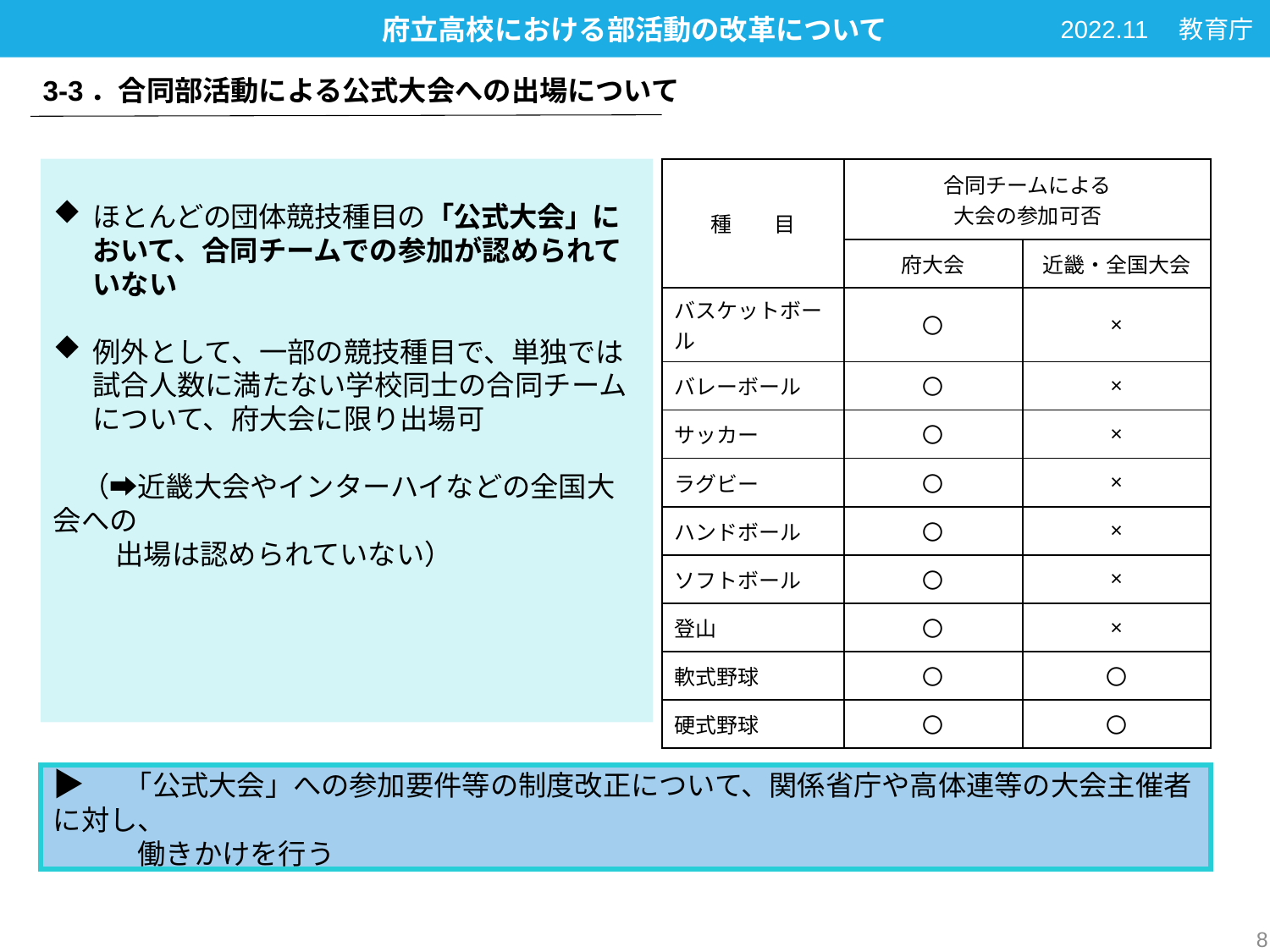

府立高校における部活動の改革について
2022.11　教育庁
3-3．合同部活動による公式大会への出場について
| 種　　目 | 合同チームによる 大会の参加可否 |  |
| --- | --- | --- |
|  | 府大会 | 近畿・全国大会 |
| バスケットボール | 〇 | × |
| バレーボール | 〇 | × |
| サッカー | 〇 | × |
| ラグビー | 〇 | × |
| ハンドボール | 〇 | × |
| ソフトボール | 〇 | × |
| 登山 | 〇 | × |
| 軟式野球 | 〇 | 〇 |
| 硬式野球 | 〇 | 〇 |

ほとんどの団体競技種目の「公式大会」において、合同チームでの参加が認められていない

例外として、一部の競技種目で、単独では試合人数に満たない学校同士の合同チームについて、府大会に限り出場可

　（➡近畿大会やインターハイなどの全国大会への
　　 出場は認められていない）

▶　「公式大会」への参加要件等の制度改正について、関係省庁や高体連等の大会主催者に対し、
　　　働きかけを行う
8